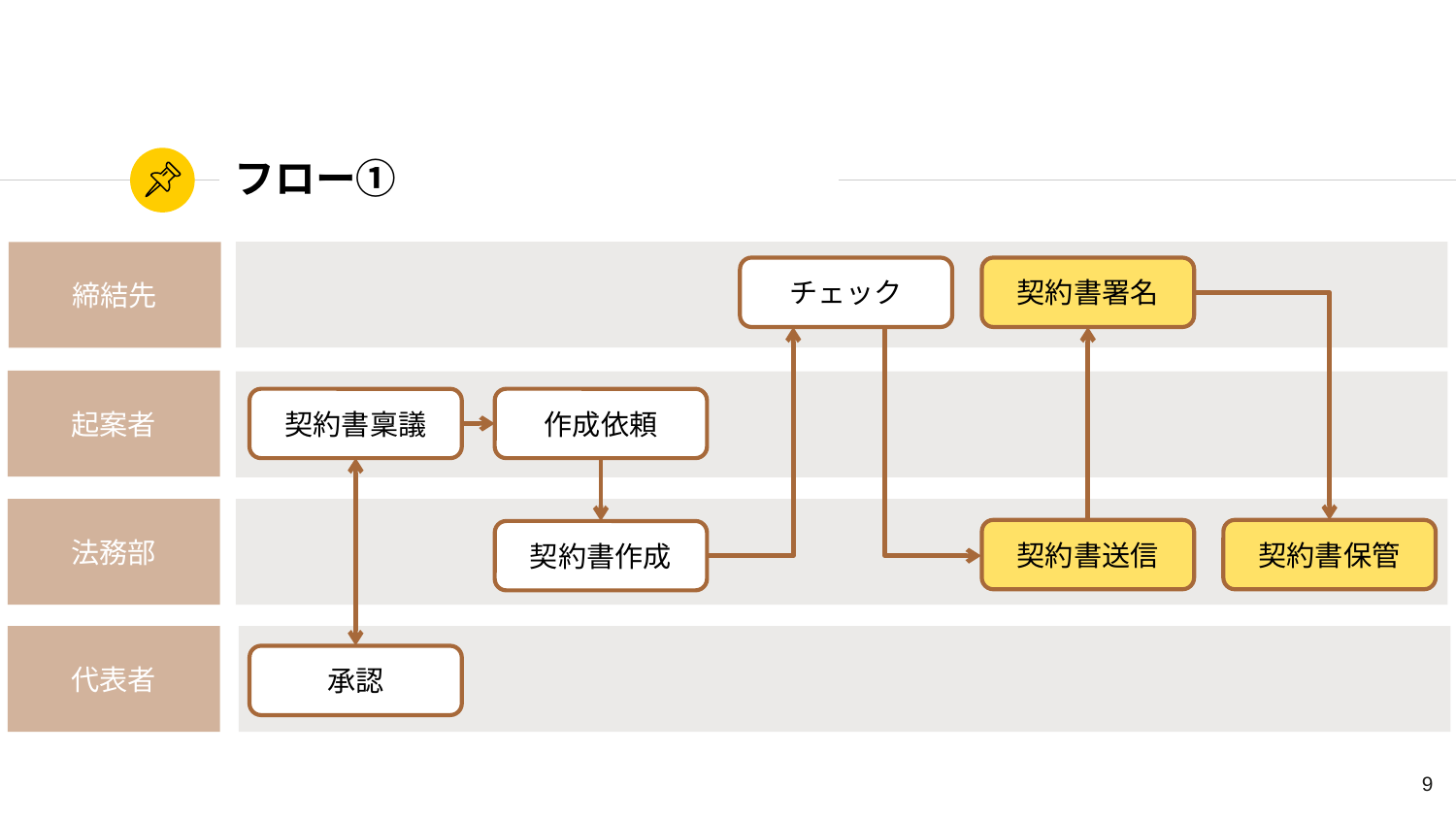

# フロー①

締結先
チェック
契約書署名
起案者

契約書稟議
作成依頼
法務部

契約書送信
契約書保管
契約書作成
代表者

承認
9